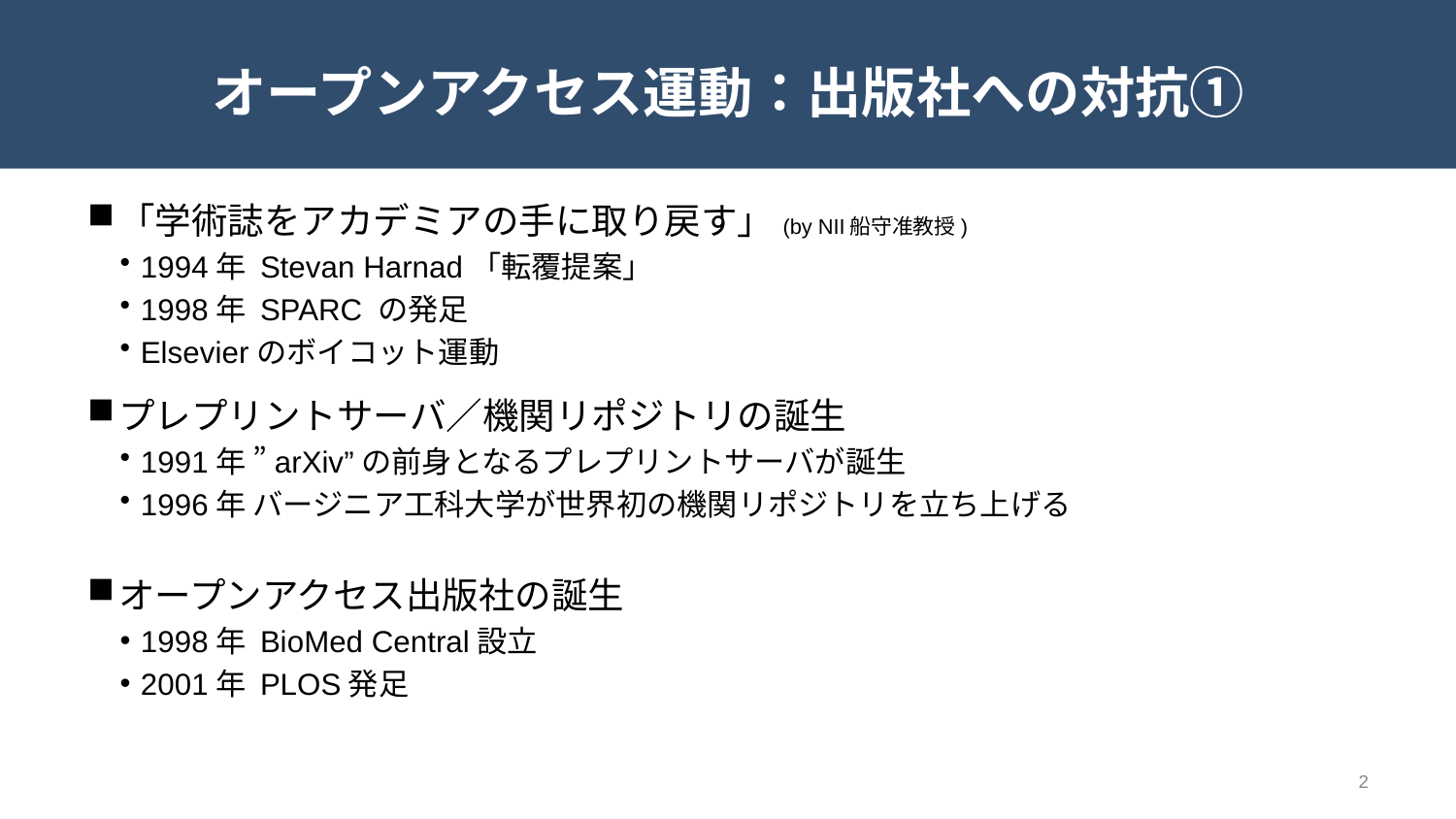

# オープンアクセス運動：出版社への対抗①
「学術誌をアカデミアの手に取り戻す」(by NII船守准教授)
1994年 Stevan Harnad「転覆提案」
1998年 SPARC の発足
Elsevierのボイコット運動

プレプリントサーバ／機関リポジトリの誕生
1991年 ”arXiv”の前身となるプレプリントサーバが誕生
1996年 バージニア工科大学が世界初の機関リポジトリを立ち上げる

オープンアクセス出版社の誕生
1998年 BioMed Central設立
2001年 PLOS発足

2